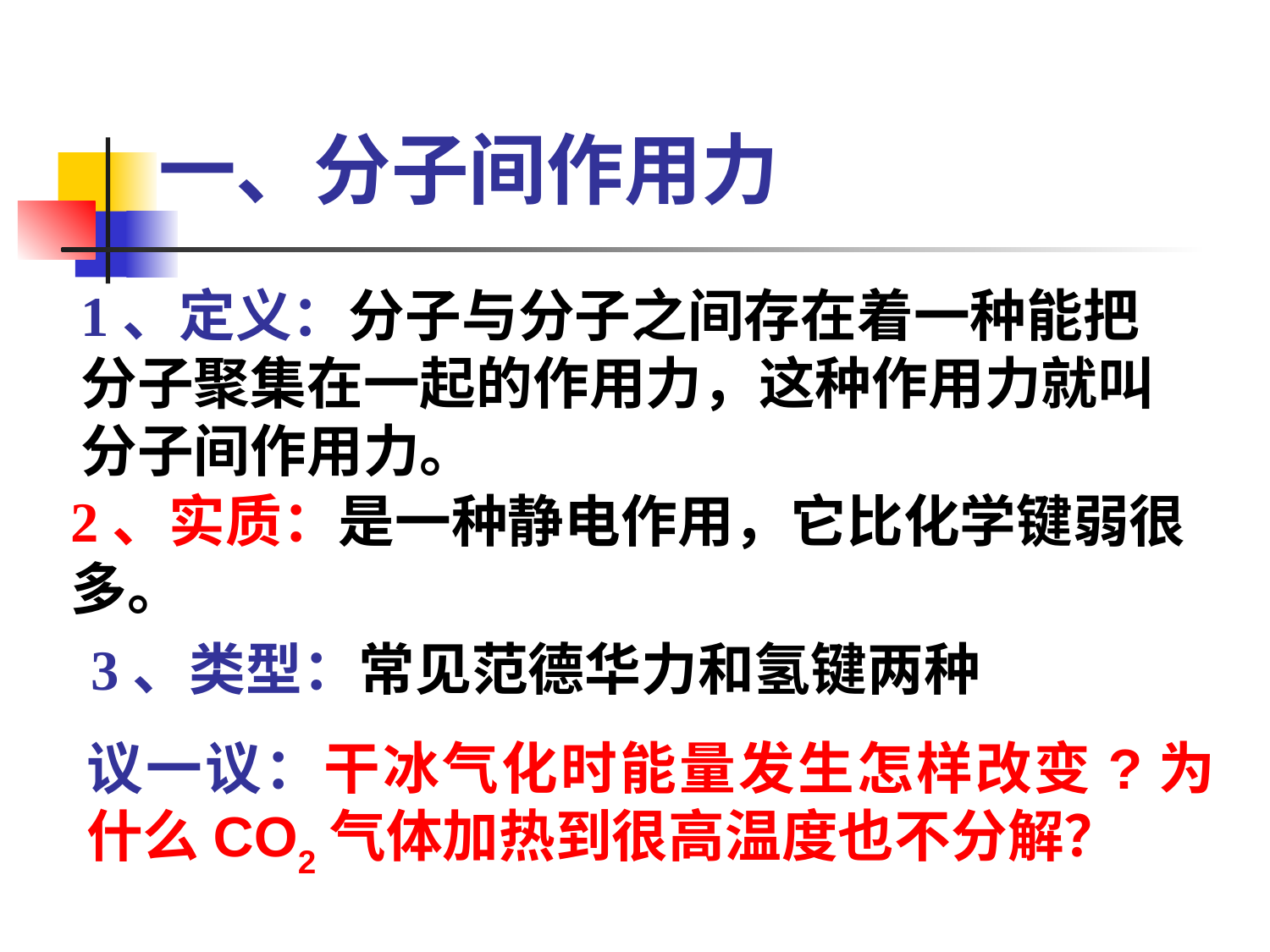

# 一、分子间作用力
1、定义：分子与分子之间存在着一种能把分子聚集在一起的作用力，这种作用力就叫分子间作用力。
2、实质：是一种静电作用，它比化学键弱很多。
3、类型：常见范德华力和氢键两种
议一议：干冰气化时能量发生怎样改变?为什么CO2气体加热到很高温度也不分解？